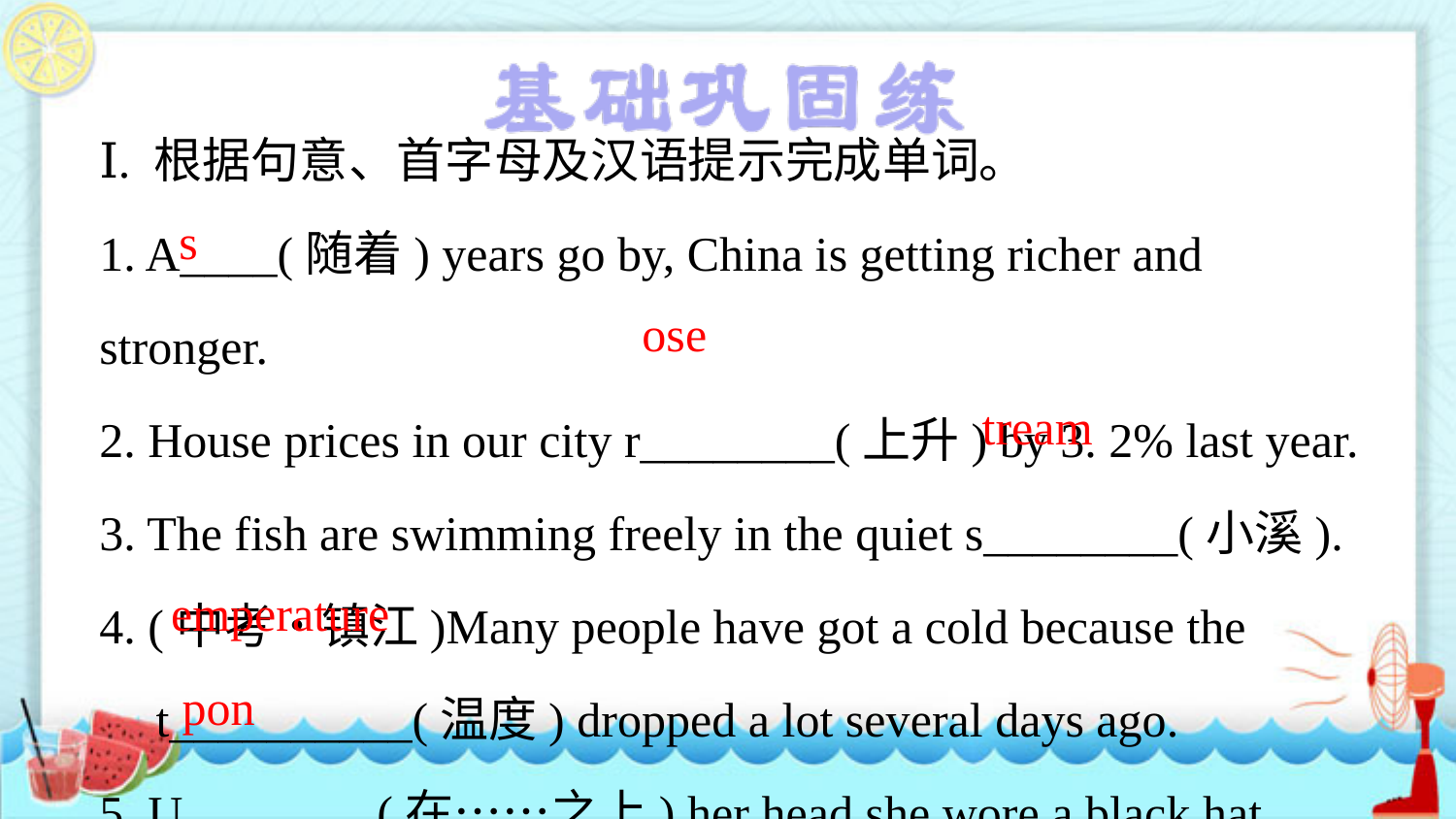

Ⅰ. 根据句意、首字母及汉语提示完成单词。
1. A____(随着) years go by, China is getting richer and stronger.
2. House prices in our city r________(上升) by 3. 2% last year.
3. The fish are swimming freely in the quiet s________(小溪).
4. (中考•镇江)Many people have got a cold because the t__________(温度) dropped a lot several days ago.
5. U________(在……之上) her head she wore a black hat.
 s
 ose
tream
emperature
pon